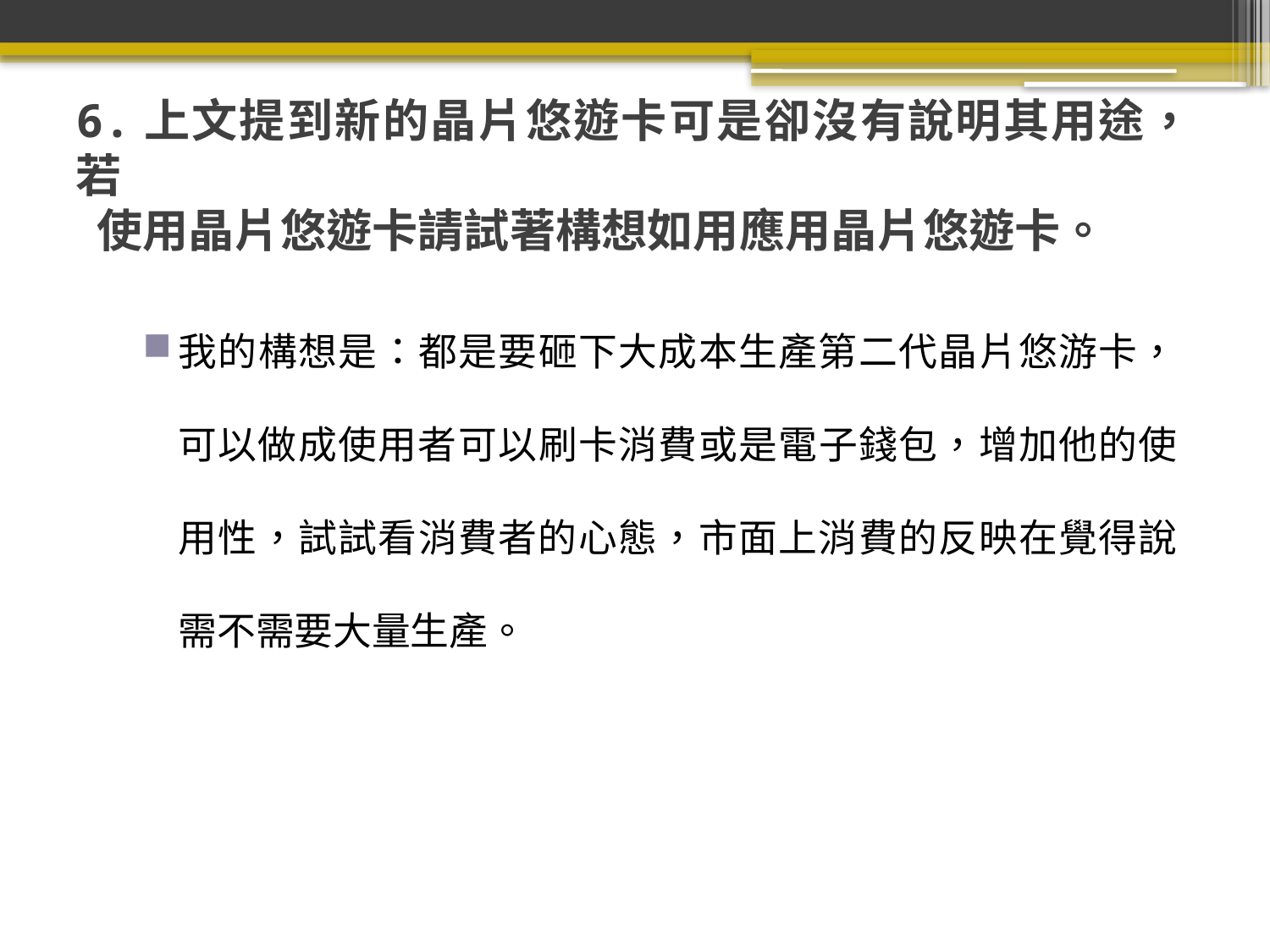

# 6.上文提到新的晶片悠遊卡可是卻沒有說明其用途，若 使用晶片悠遊卡請試著構想如用應用晶片悠遊卡。
我的構想是：都是要砸下大成本生產第二代晶片悠游卡，可以做成使用者可以刷卡消費或是電子錢包，增加他的使用性，試試看消費者的心態，市面上消費的反映在覺得說需不需要大量生產。